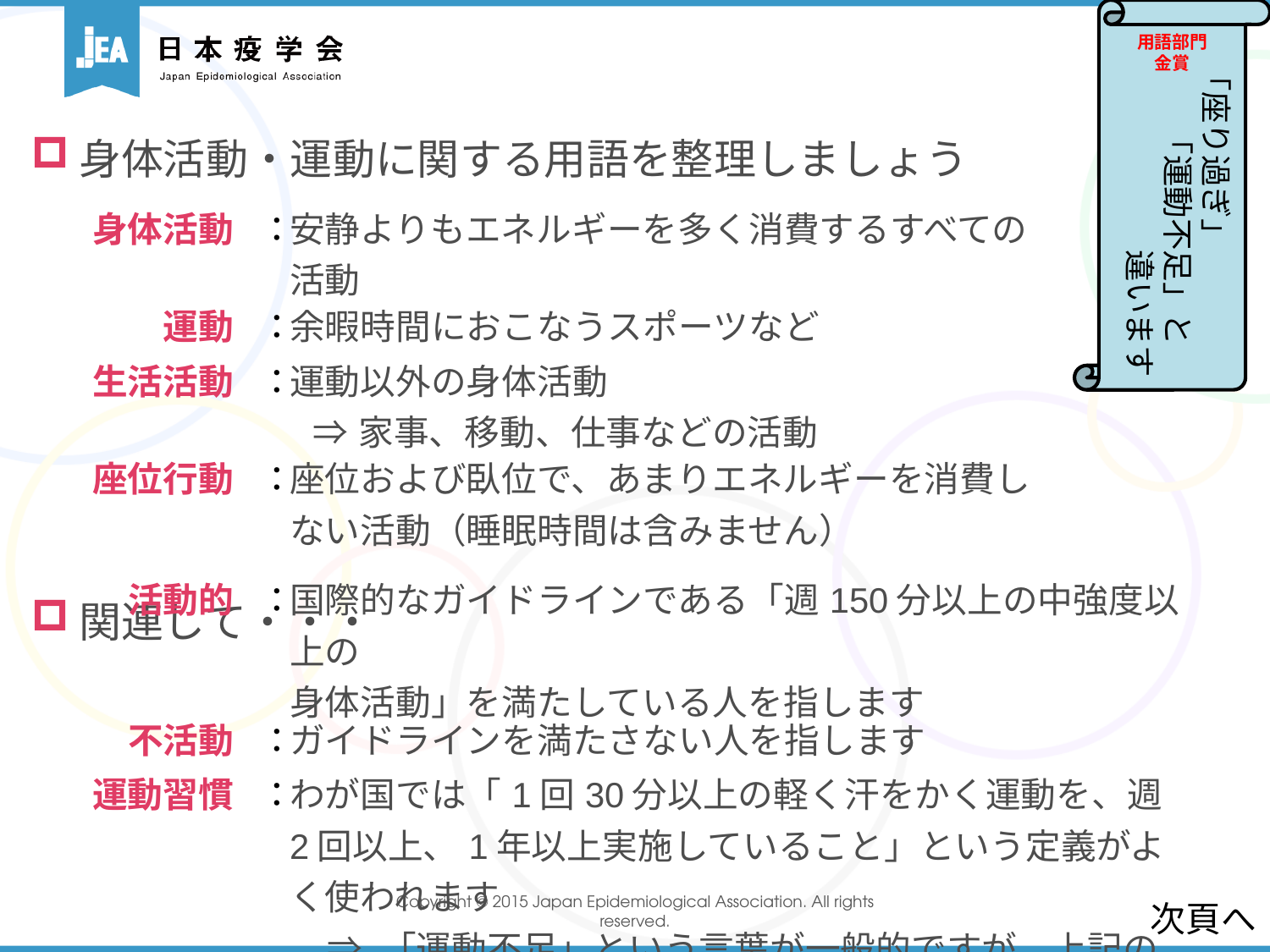

用語部門
金賞
「座り過ぎ」
　　「運動不足」と
　　　　　　違います
身体活動・運動に関する用語を整理しましょう

関連して・・・
| 身体活動 | ： | 安静よりもエネルギーを多く消費するすべての活動 |
| --- | --- | --- |
| 運動 | ： | 余暇時間におこなうスポーツなど |
| 生活活動 | ： | 運動以外の身体活動 ⇒家事、移動、仕事などの活動 |
| 座位行動 | ： | 座位および臥位で、あまりエネルギーを消費しない活動（睡眠時間は含みません） |
| 活動的 | ： | 国際的なガイドラインである「週150分以上の中強度以上の 身体活動」を満たしている人を指します |
| --- | --- | --- |
| 不活動 | ： | ガイドラインを満たさない人を指します |
| 運動習慣 | ： | わが国では「1回30分以上の軽く汗をかく運動を、週2回以上、1年以上実施していること」という定義がよく使われます ⇒ 「運動不足」という言葉が一般的ですが、上記の「不活動」を指す場合と「運動習慣」がないことを指す場合があります |
次頁へ